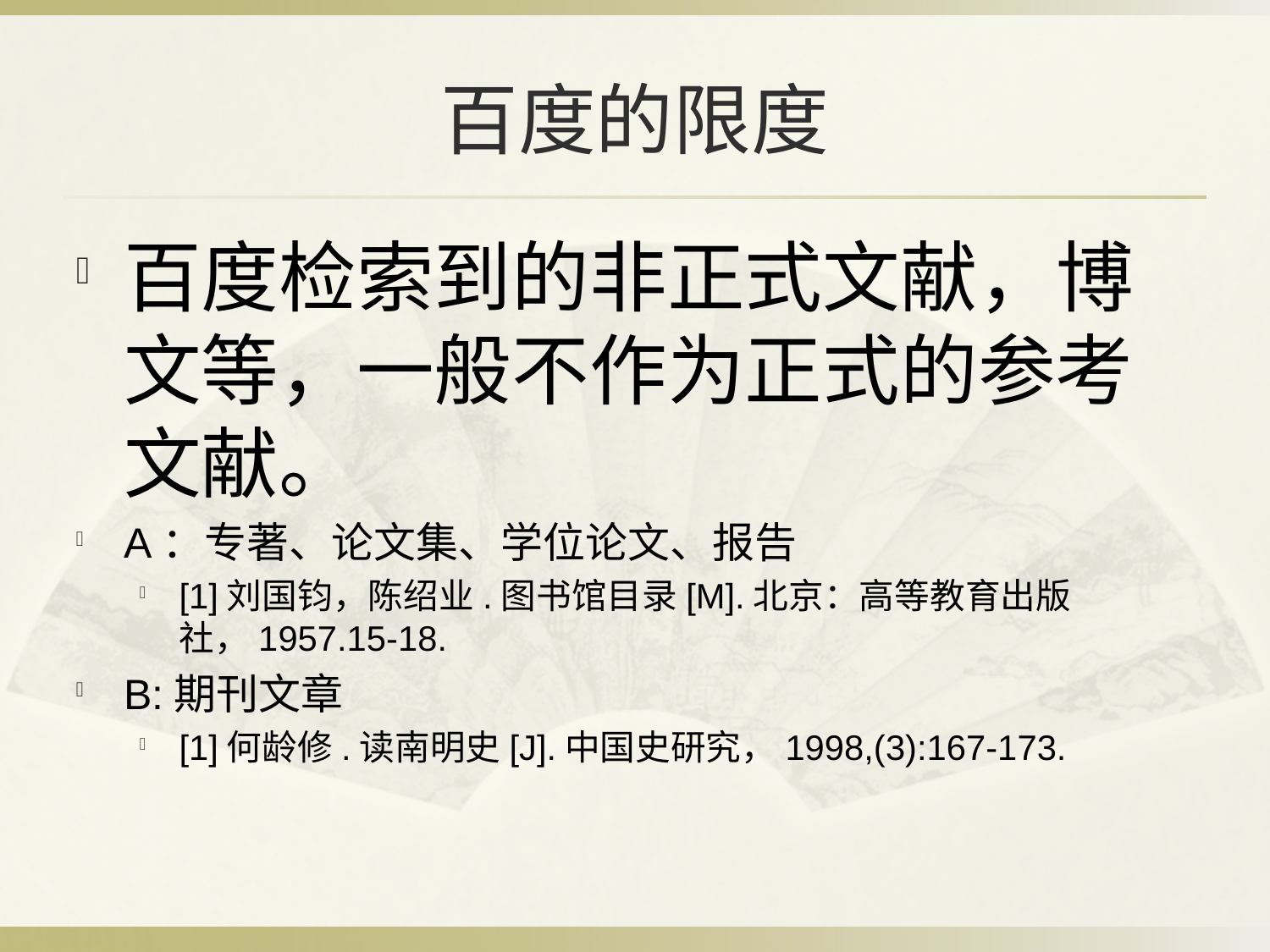

# 百度的限度
百度检索到的非正式文献，博文等，一般不作为正式的参考文献。
A：专著、论文集、学位论文、报告
[1]刘国钧，陈绍业.图书馆目录[M].北京：高等教育出版社，1957.15-18.
B:期刊文章
[1]何龄修.读南明史[J].中国史研究，1998,(3):167-173.